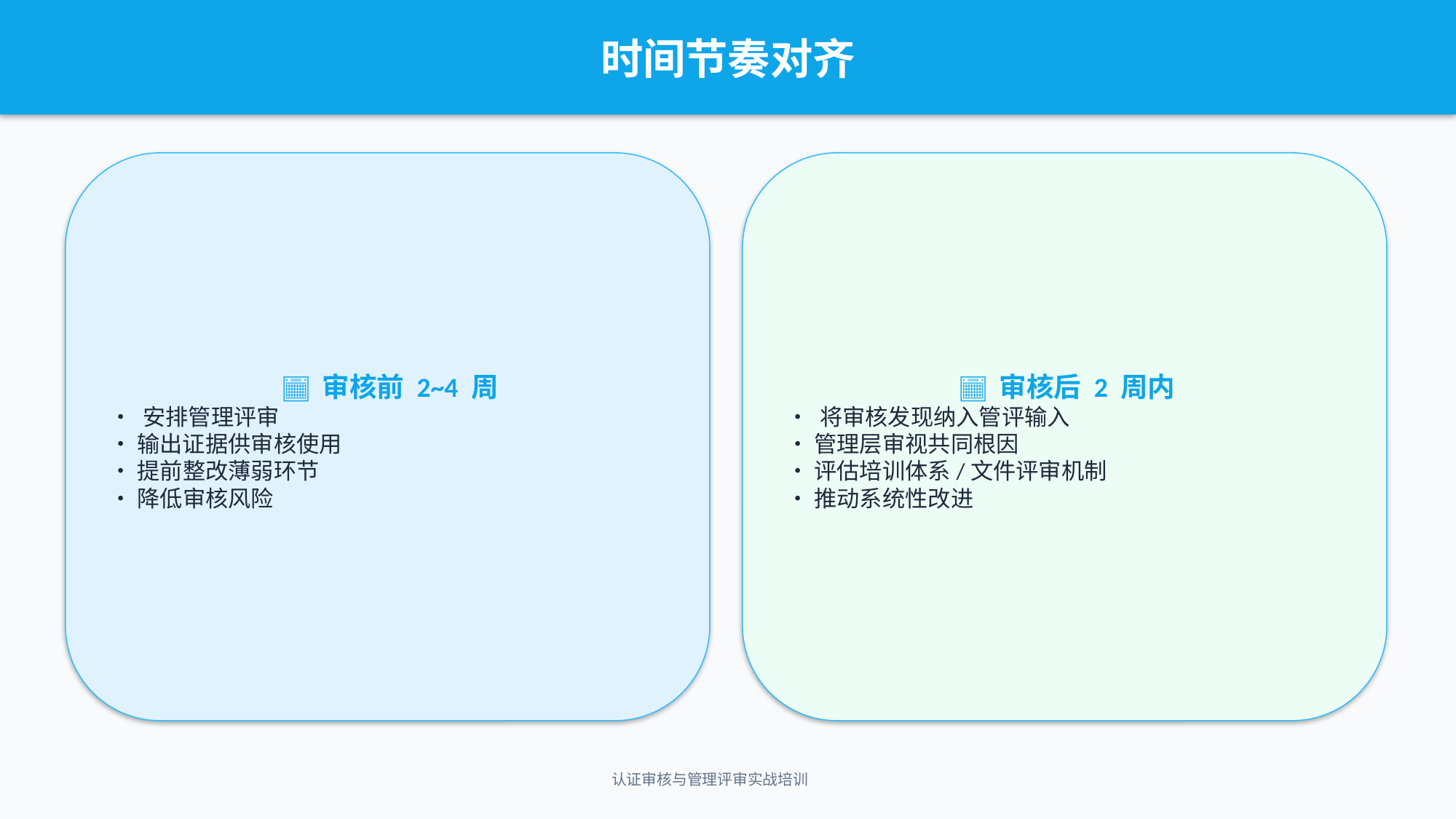

时间节奏对齐
📅 审核前 2~4 周
• 安排管理评审
• 输出证据供审核使用
• 提前整改薄弱环节
• 降低审核风险
📅 审核后 2 周内
• 将审核发现纳入管评输入
• 管理层审视共同根因
• 评估培训体系/文件评审机制
• 推动系统性改进
认证审核与管理评审实战培训